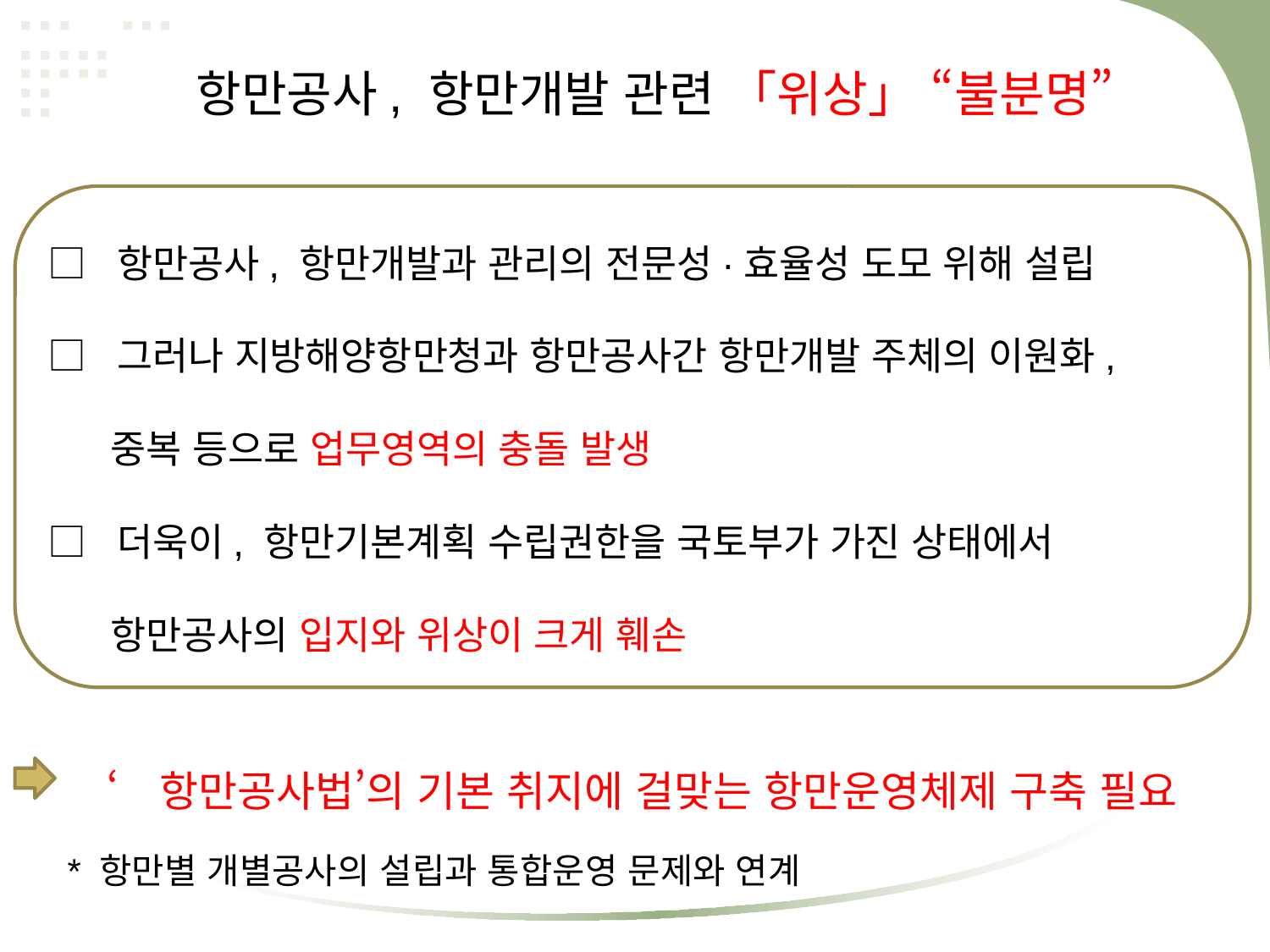

항만공사, 항만개발 관련 「위상」 “불분명”

□  항만공사, 항만개발과 관리의 전문성·효율성 도모 위해 설립
□  그러나 지방해양항만청과 항만공사간 항만개발 주체의 이원화,
     중복 등으로 업무영역의 충돌 발생
□  더욱이, 항만기본계획 수립권한을 국토부가 가진 상태에서
     항만공사의 입지와 위상이 크게 훼손
‘항만공사법’의 기본 취지에 걸맞는 항만운영체제 구축 필요

* 항만별 개별공사의 설립과 통합운영 문제와 연계